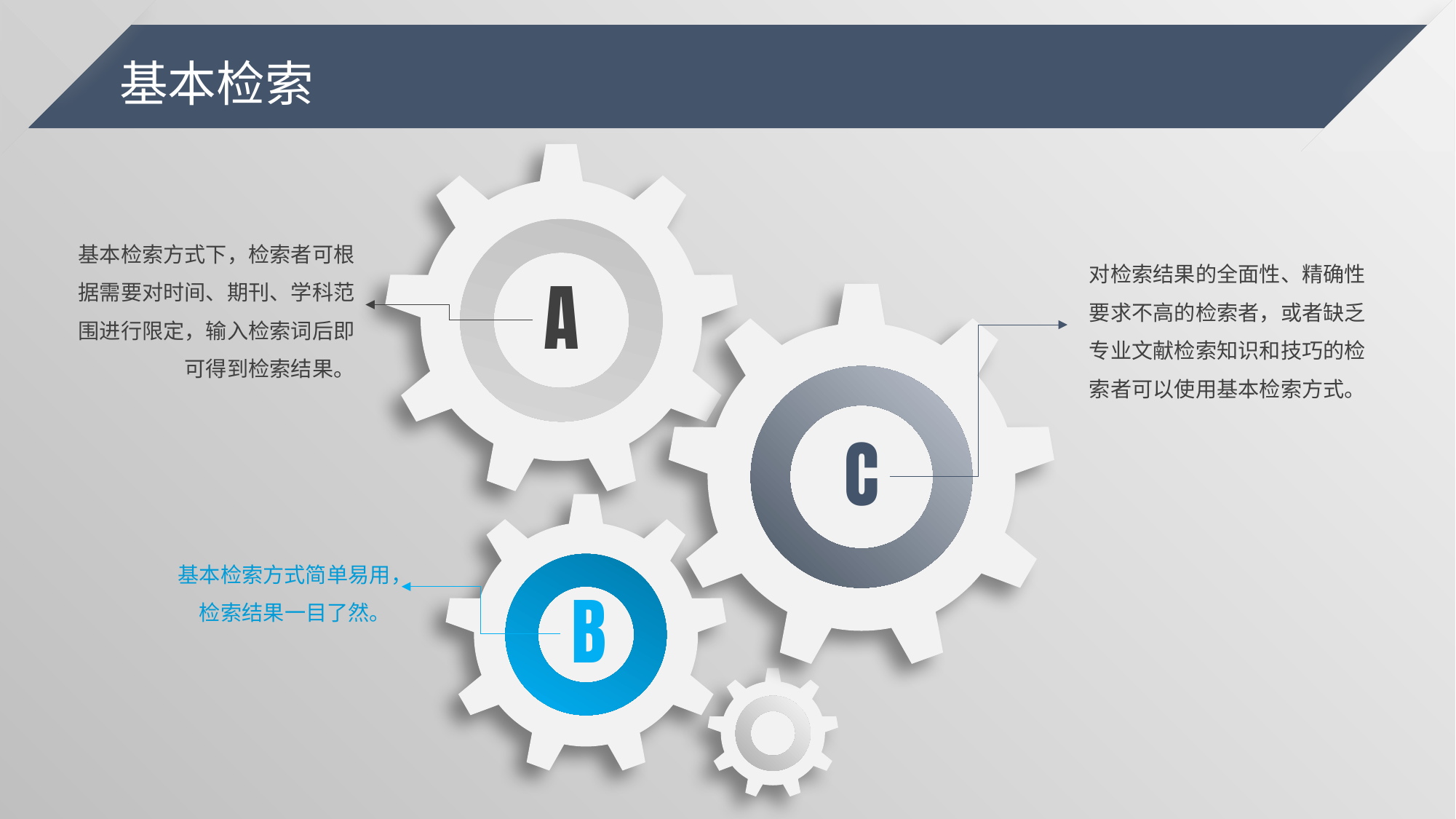

基本检索

基本检索方式下，检索者可根据需要对时间、期刊、学科范围进行限定，输入检索词后即可得到检索结果。
对检索结果的全面性、精确性要求不高的检索者，或者缺乏专业文献检索知识和技巧的检索者可以使用基本检索方式。
A

C

基本检索方式简单易用，检索结果一目了然。
B